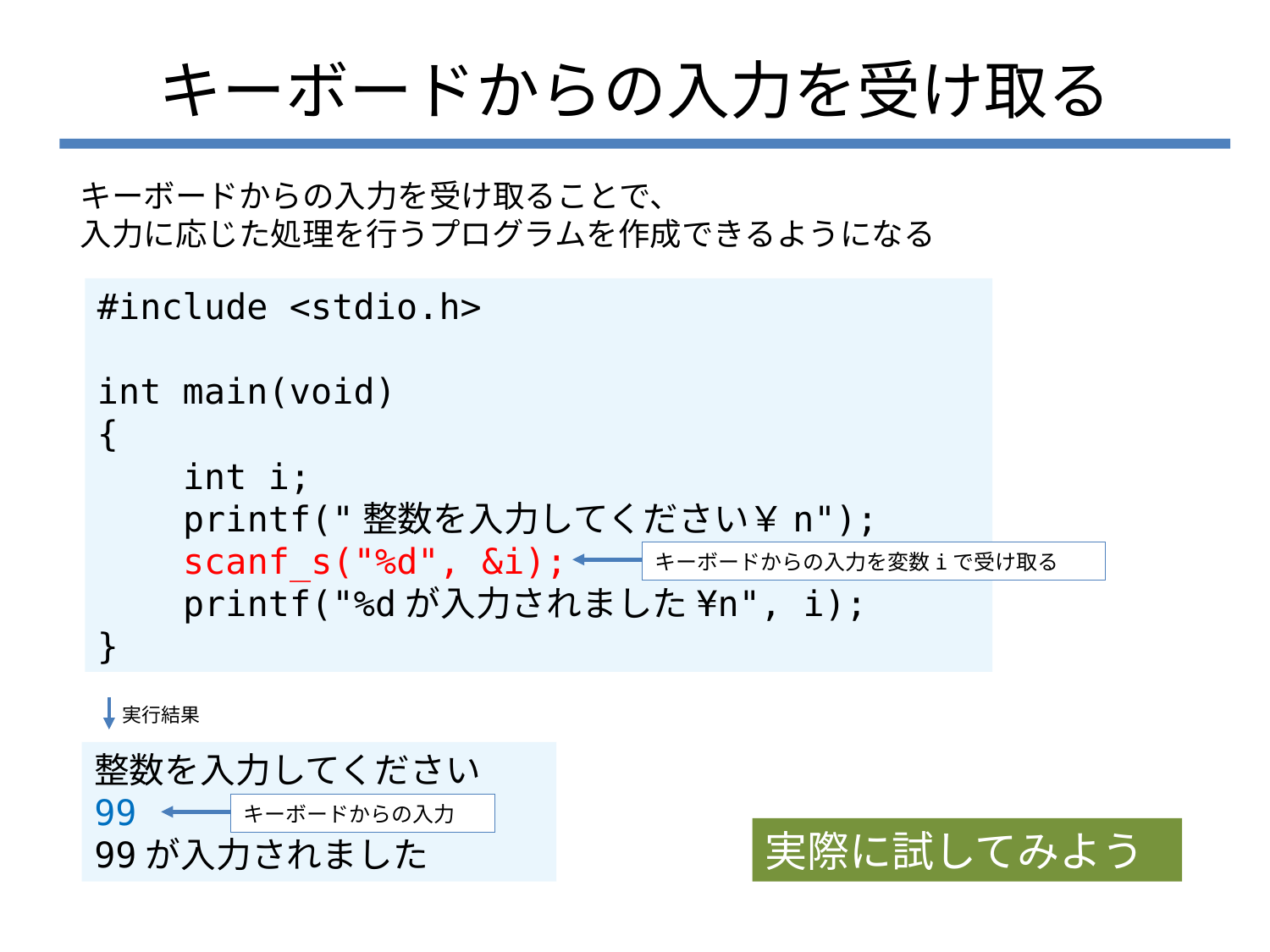

# キーボードからの入力を受け取る
キーボードからの入力を受け取ることで、
入力に応じた処理を行うプログラムを作成できるようになる
#include <stdio.h>

int main(void)
{
    int i;
    printf("整数を入力してください￥n");
    scanf_s("%d", &i);
    printf("%dが入力されました¥n", i);
}
キーボードからの入力を変数iで受け取る
実行結果
整数を入力してください
99
99が入力されました
キーボードからの入力
実際に試してみよう